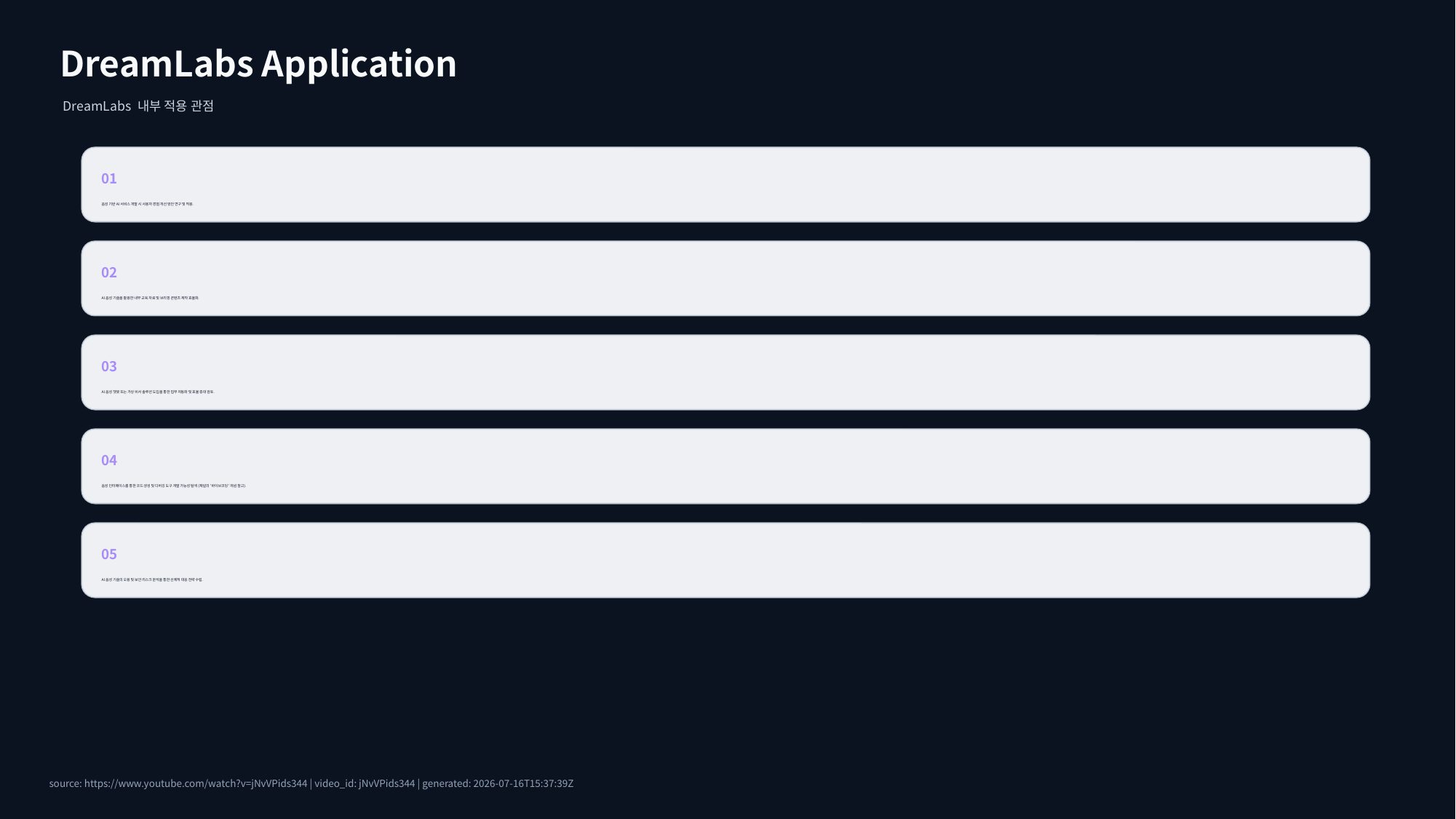

DreamLabs Application
DreamLabs 내부 적용 관점

01
음성 기반 AI 서비스 개발 시 사용자 경험 개선 방안 연구 및 적용.

02
AI 음성 기술을 활용한 내부 교육 자료 및 브리핑 콘텐츠 제작 효율화.

03
AI 음성 챗봇 또는 가상 비서 솔루션 도입을 통한 업무 자동화 및 효율 증대 검토.

04
음성 인터페이스를 통한 코드 생성 및 디버깅 도구 개발 가능성 탐색 (채널의 '바이브코딩' 개념 참고).

05
AI 음성 기술의 오용 및 보안 리스크 분석을 통한 선제적 대응 전략 수립.
source: https://www.youtube.com/watch?v=jNvVPids344 | video_id: jNvVPids344 | generated: 2026-07-16T15:37:39Z